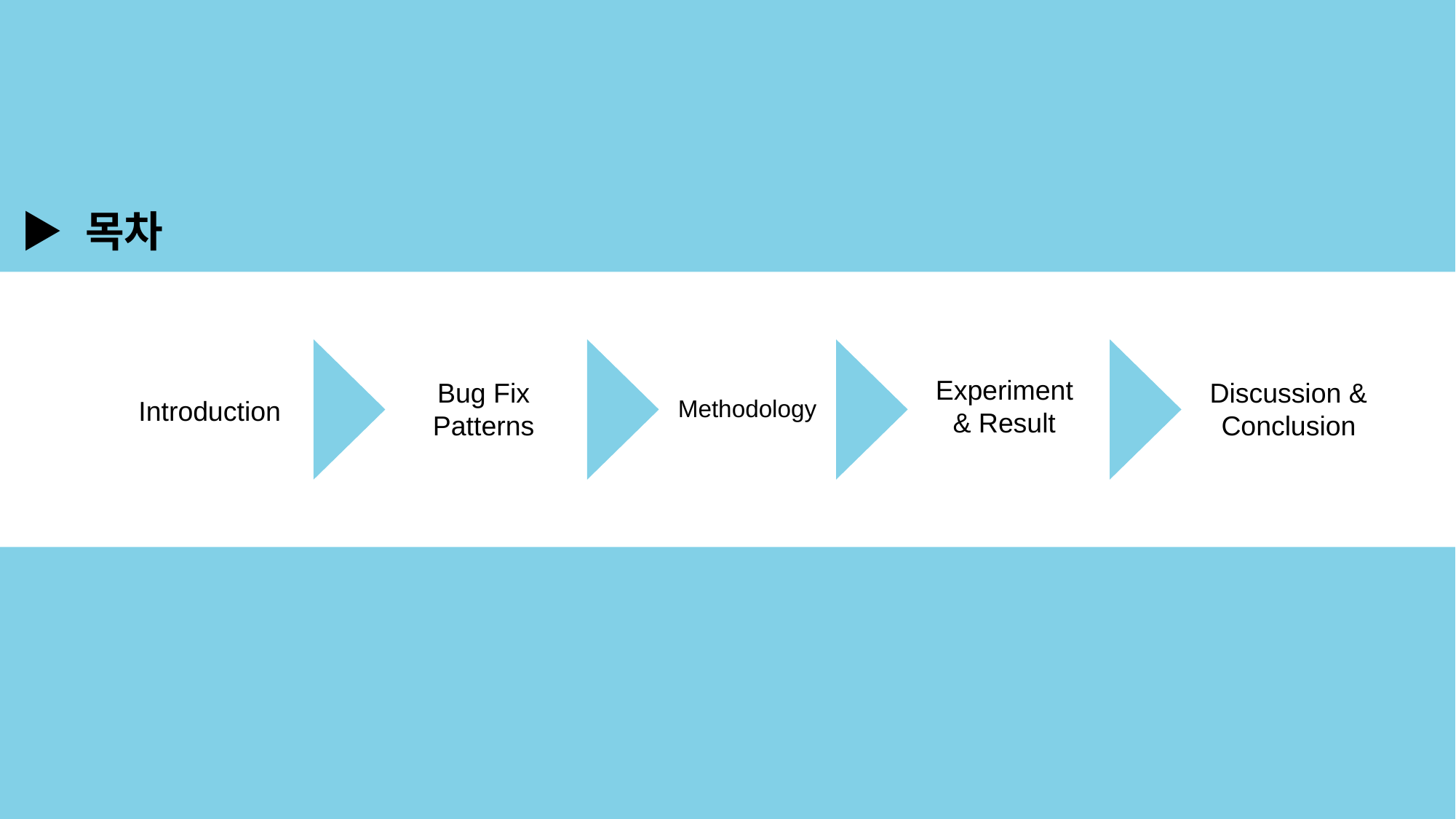

▶ 목차

Experiment & Result
Discussion & Conclusion
Bug Fix
Patterns
Methodology
Introduction